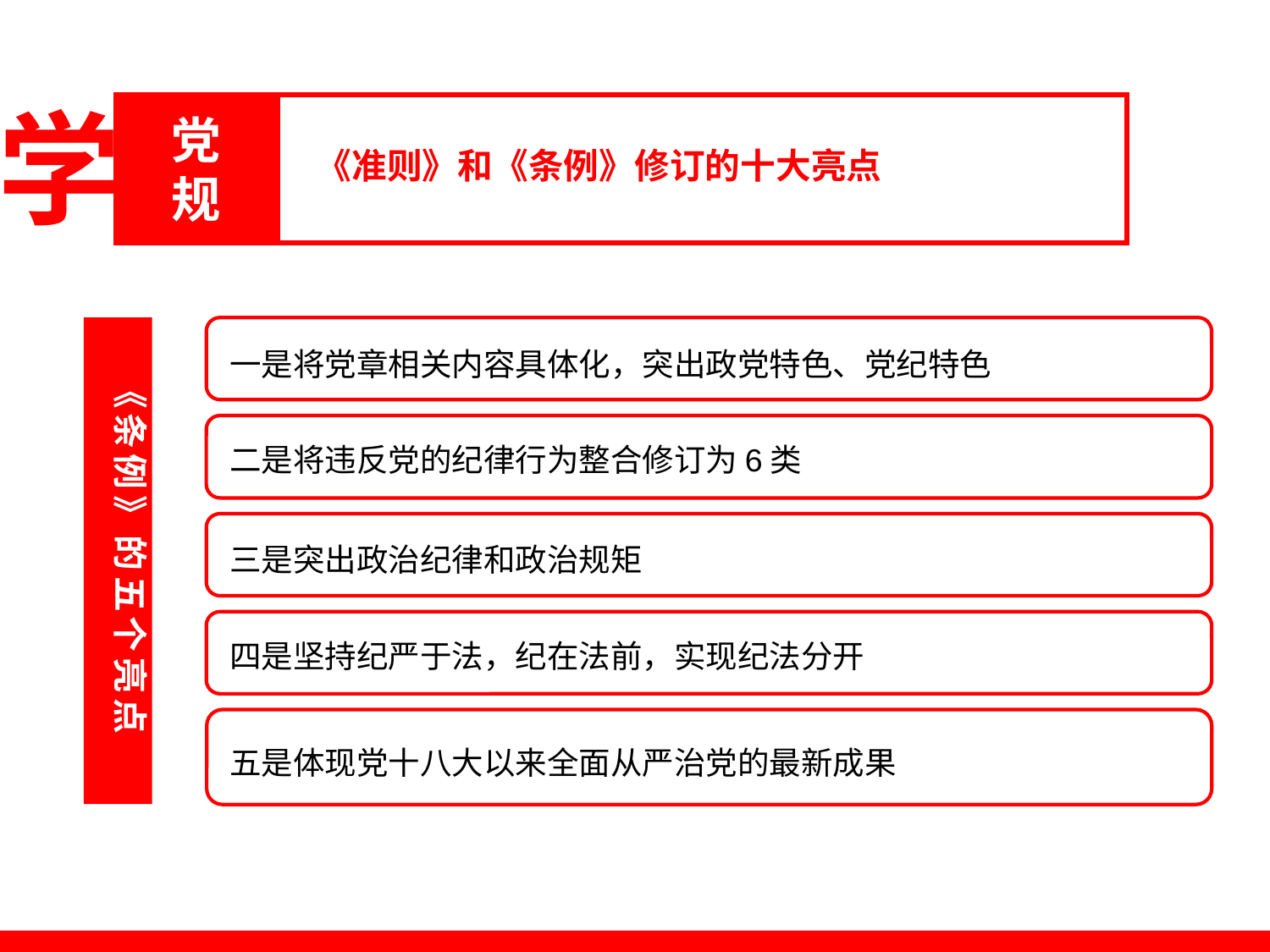

学

《准则》和《条例》修订的十大亮点
党规

一是将党章相关内容具体化，突出政党特色、党纪特色

二是将违反党的纪律行为整合修订为6类

三是突出政治纪律和政治规矩

四是坚持纪严于法，纪在法前，实现纪法分开

五是体现党十八大以来全面从严治党的最新成果
《条例》的五个亮点